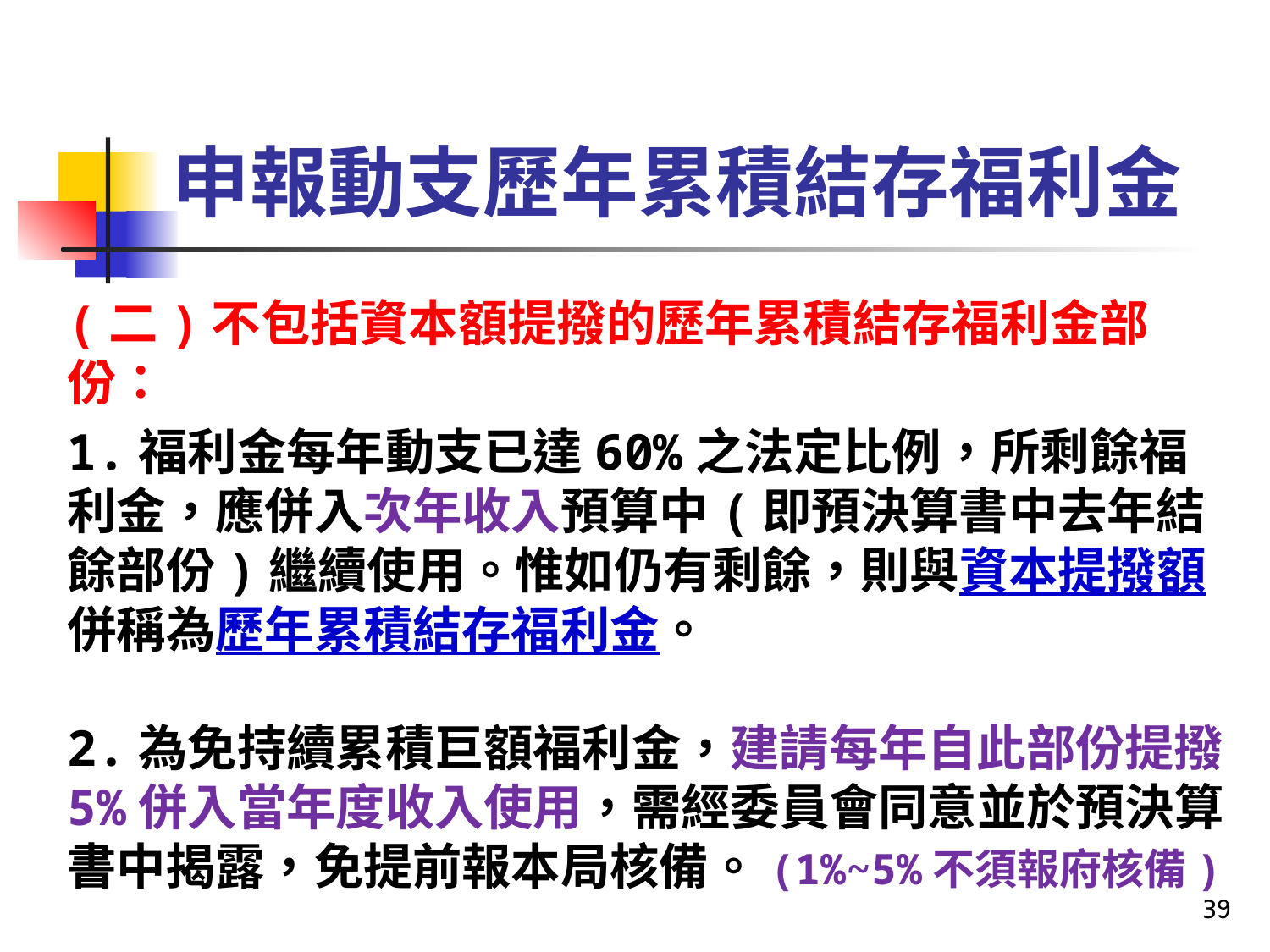

# 申報動支歷年累積結存福利金
(二)不包括資本額提撥的歷年累積結存福利金部份：
1.福利金每年動支已達60%之法定比例，所剩餘福利金，應併入次年收入預算中(即預決算書中去年結餘部份)繼續使用。惟如仍有剩餘，則與資本提撥額併稱為歷年累積結存福利金。

2.為免持續累積巨額福利金，建請每年自此部份提撥5%併入當年度收入使用，需經委員會同意並於預決算書中揭露，免提前報本局核備。(1%~5%不須報府核備)
39